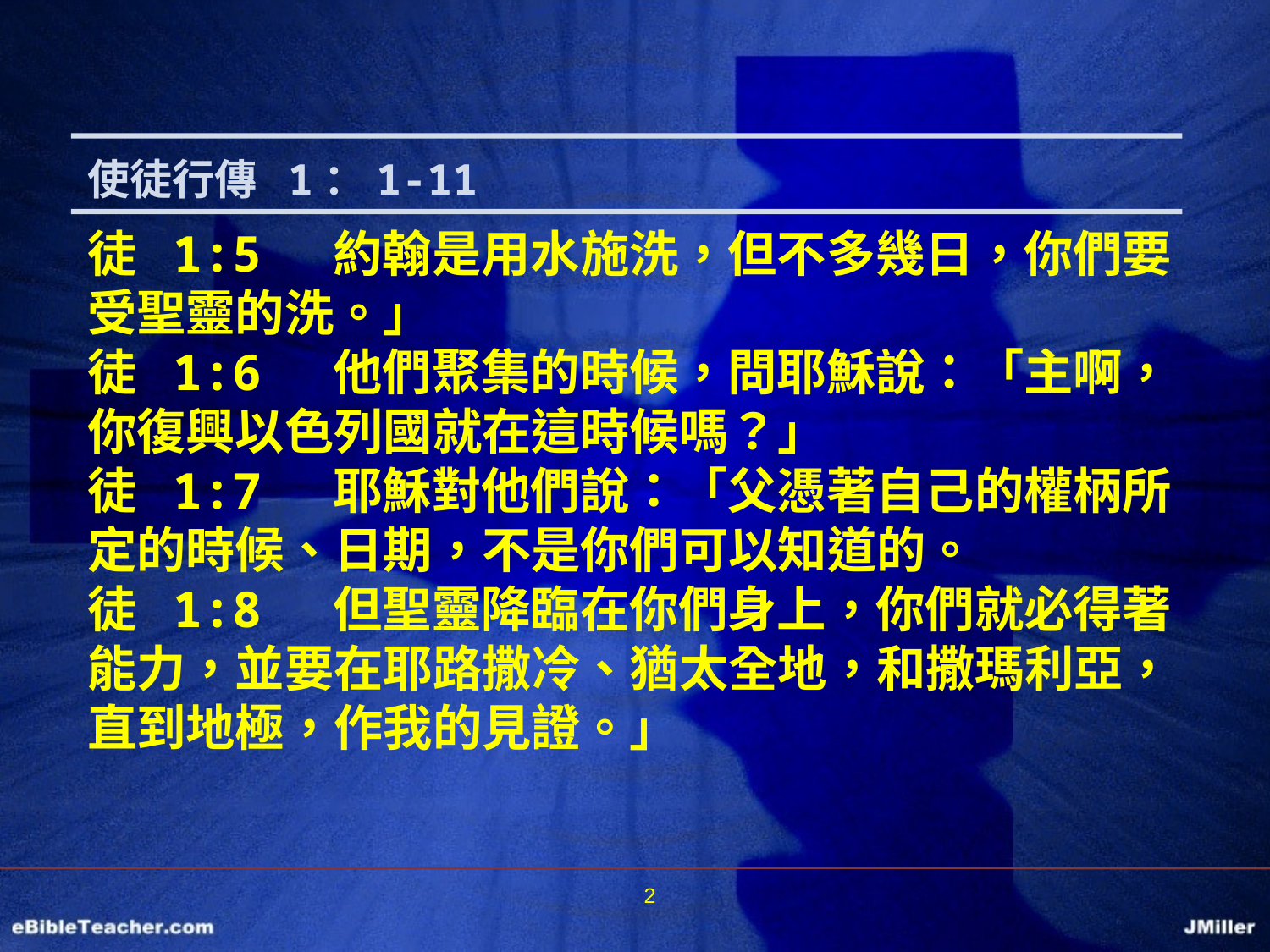

使徒行傳 1：1-11
徒 1:5  約翰是用水施洗，但不多幾日，你們要受聖靈的洗。」
徒 1:6  他們聚集的時候，問耶穌說：「主啊，你復興以色列國就在這時候嗎？」
徒 1:7  耶穌對他們說：「父憑著自己的權柄所定的時候、日期，不是你們可以知道的。
徒 1:8  但聖靈降臨在你們身上，你們就必得著能力，並要在耶路撒冷、猶太全地，和撒瑪利亞，直到地極，作我的見證。」